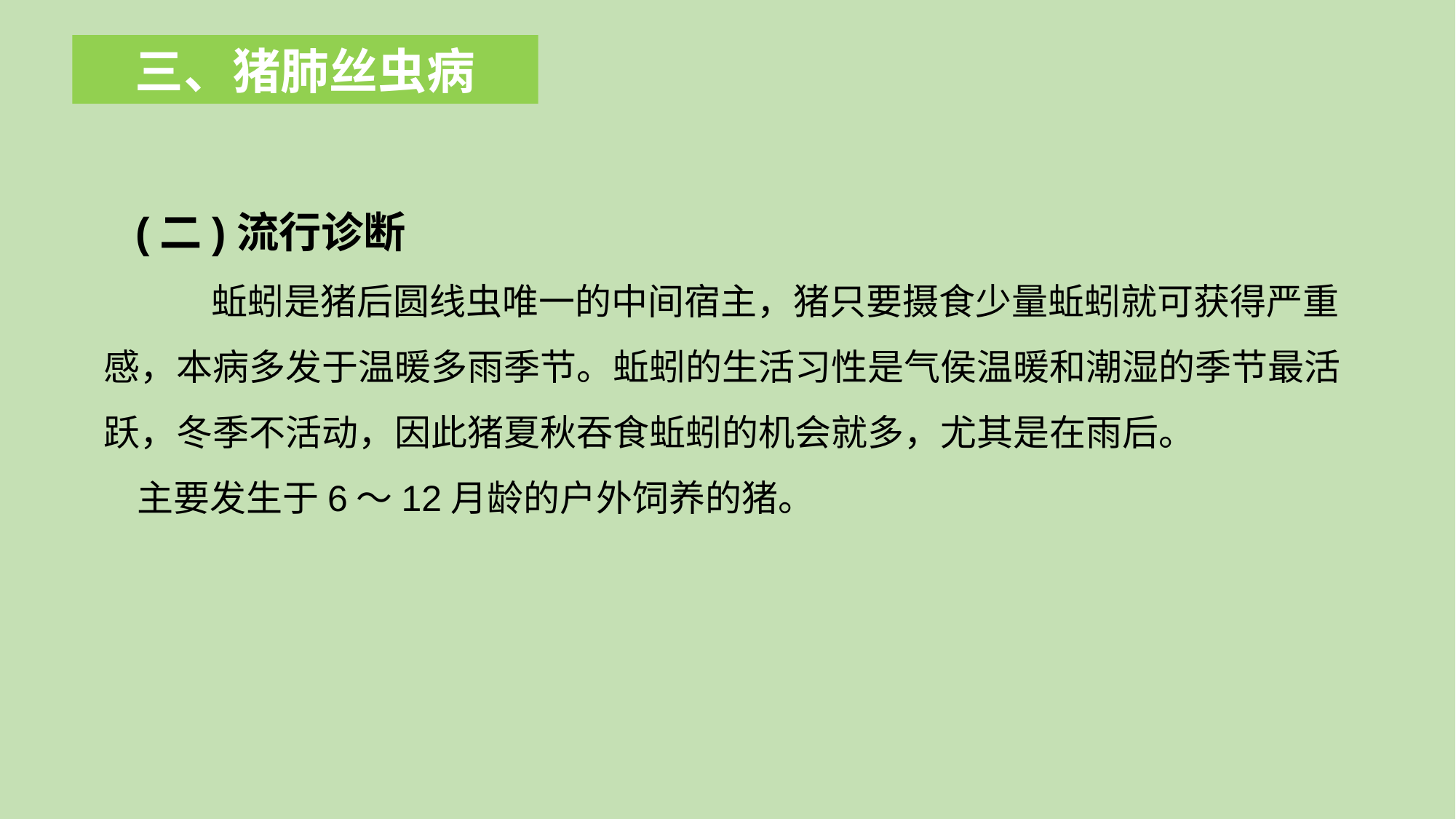

三、猪肺丝虫病
(二)流行诊断
        蚯蚓是猪后圆线虫唯一的中间宿主，猪只要摄食少量蚯蚓就可获得严重感，本病多发于温暖多雨季节。蚯蚓的生活习性是气侯温暖和潮湿的季节最活跃，冬季不活动，因此猪夏秋吞食蚯蚓的机会就多，尤其是在雨后。
主要发生于6～12月龄的户外饲养的猪。